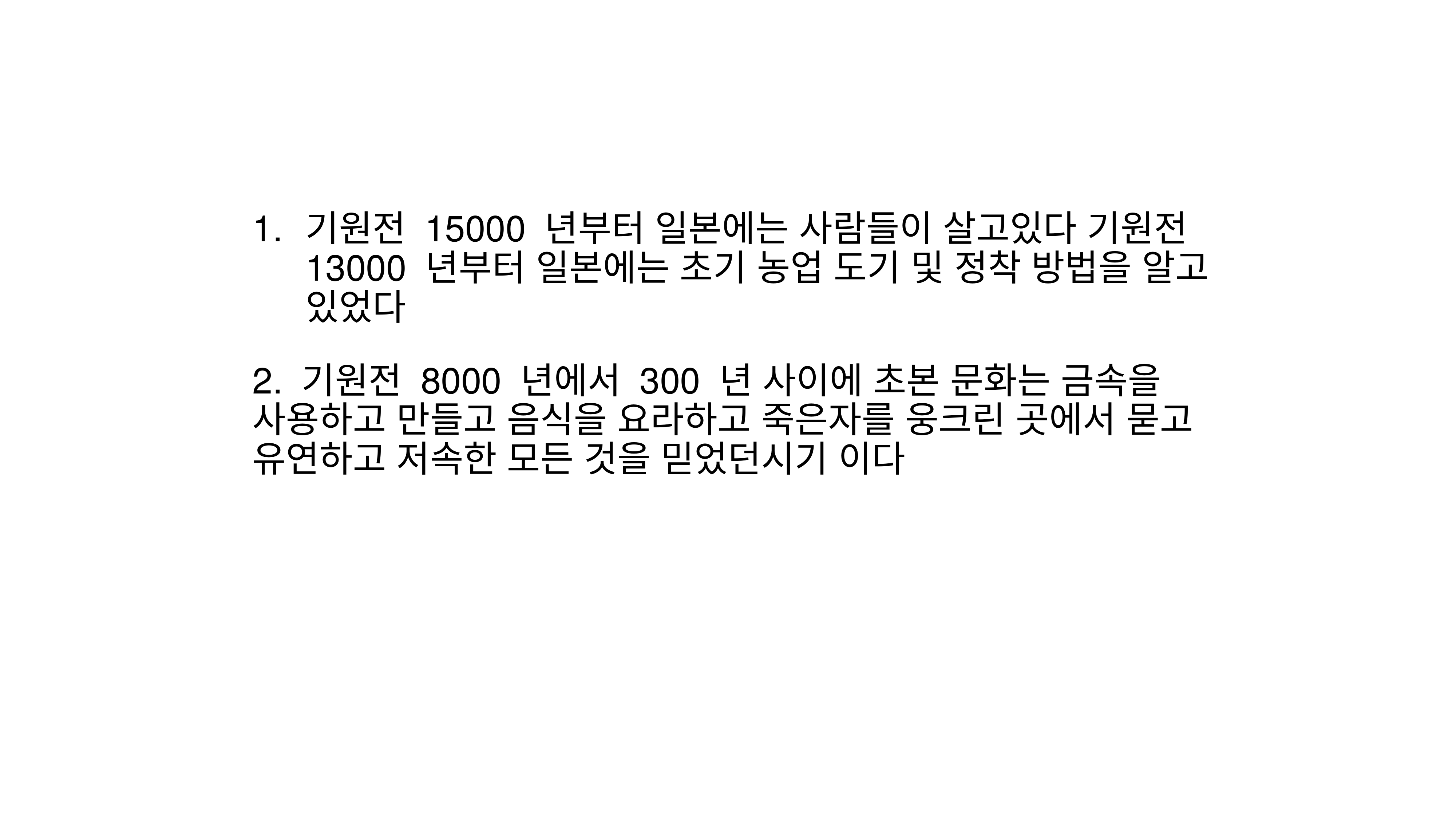

기원전 15000 년부터 일본에는 사람들이 살고있다 기원전 13000 년부터 일본에는 초기 농업 도기 및 정착 방법을 알고 있었다
2. 기원전 8000 년에서 300 년 사이에 초본 문화는 금속을 사용하고 만들고 음식을 요라하고 죽은자를 웅크린 곳에서 묻고 유연하고 저속한 모든 것을 믿었던시기 이다